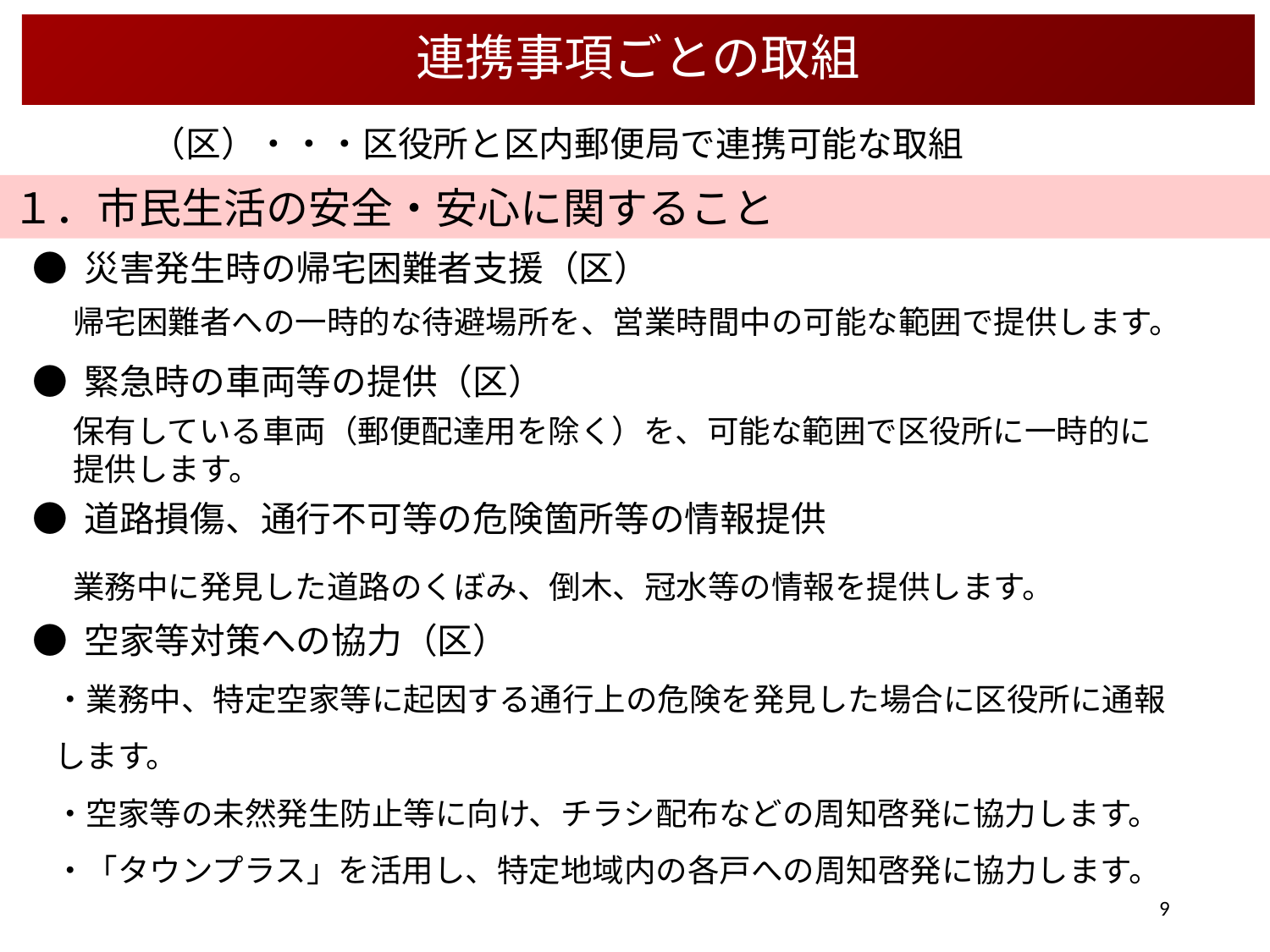

連携事項ごとの取組
（区）・・・区役所と区内郵便局で連携可能な取組
１．市民生活の安全・安心に関すること
● 災害発生時の帰宅困難者支援（区）
帰宅困難者への一時的な待避場所を、営業時間中の可能な範囲で提供します。
● 緊急時の車両等の提供（区）
保有している車両（郵便配達用を除く）を、可能な範囲で区役所に一時的に提供します。
● 道路損傷、通行不可等の危険箇所等の情報提供
業務中に発見した道路のくぼみ、倒木、冠水等の情報を提供します。
● 空家等対策への協力（区）
・業務中、特定空家等に起因する通行上の危険を発見した場合に区役所に通報します。
・空家等の未然発生防止等に向け、チラシ配布などの周知啓発に協力します。
・「タウンプラス」を活用し、特定地域内の各戸への周知啓発に協力します。

9